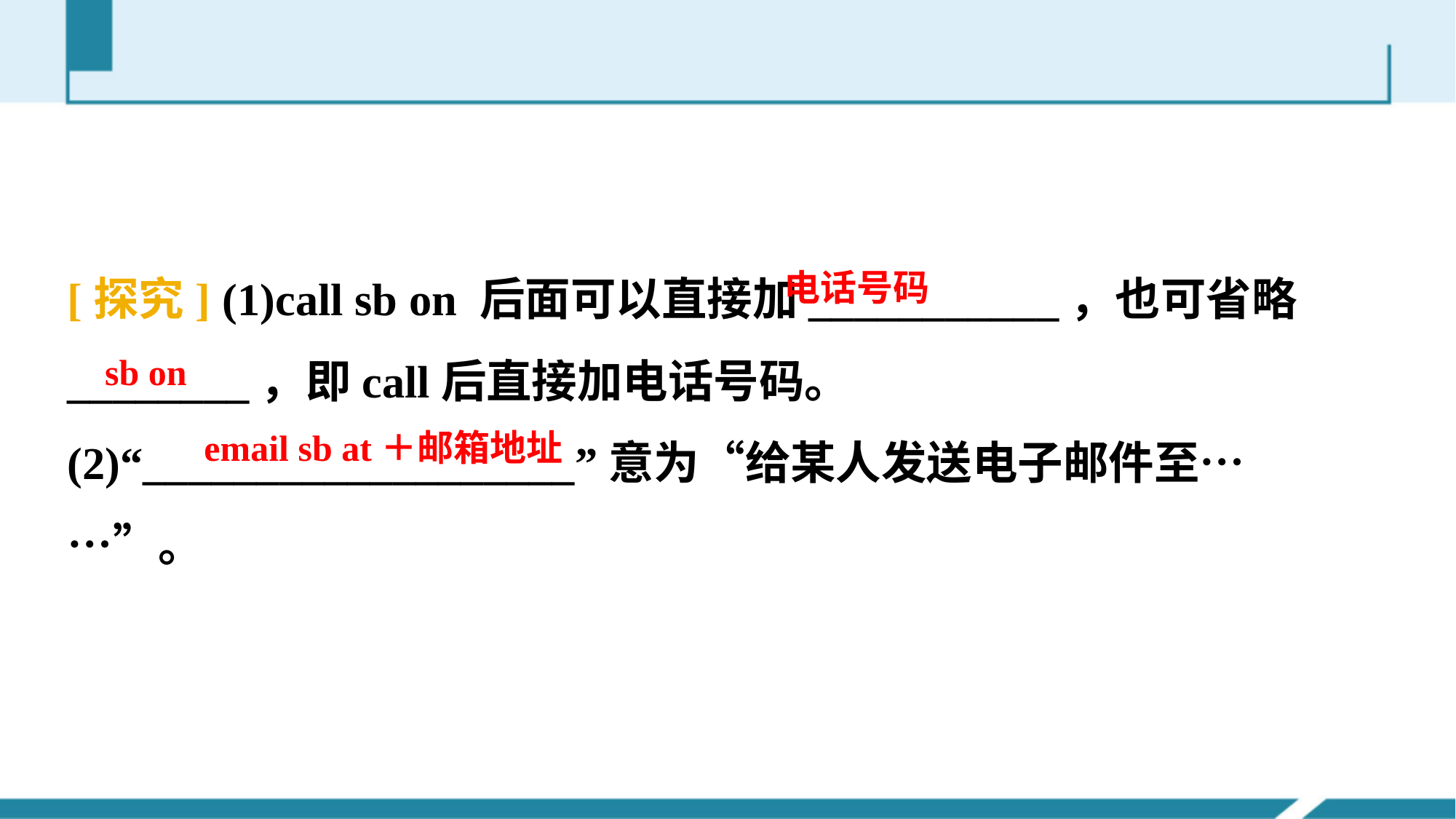

[探究] (1)call sb on 后面可以直接加___________，也可省略 ________，即call后直接加电话号码。
(2)“___________________”意为“给某人发送电子邮件至……”。
电话号码
sb on
email sb at＋邮箱地址